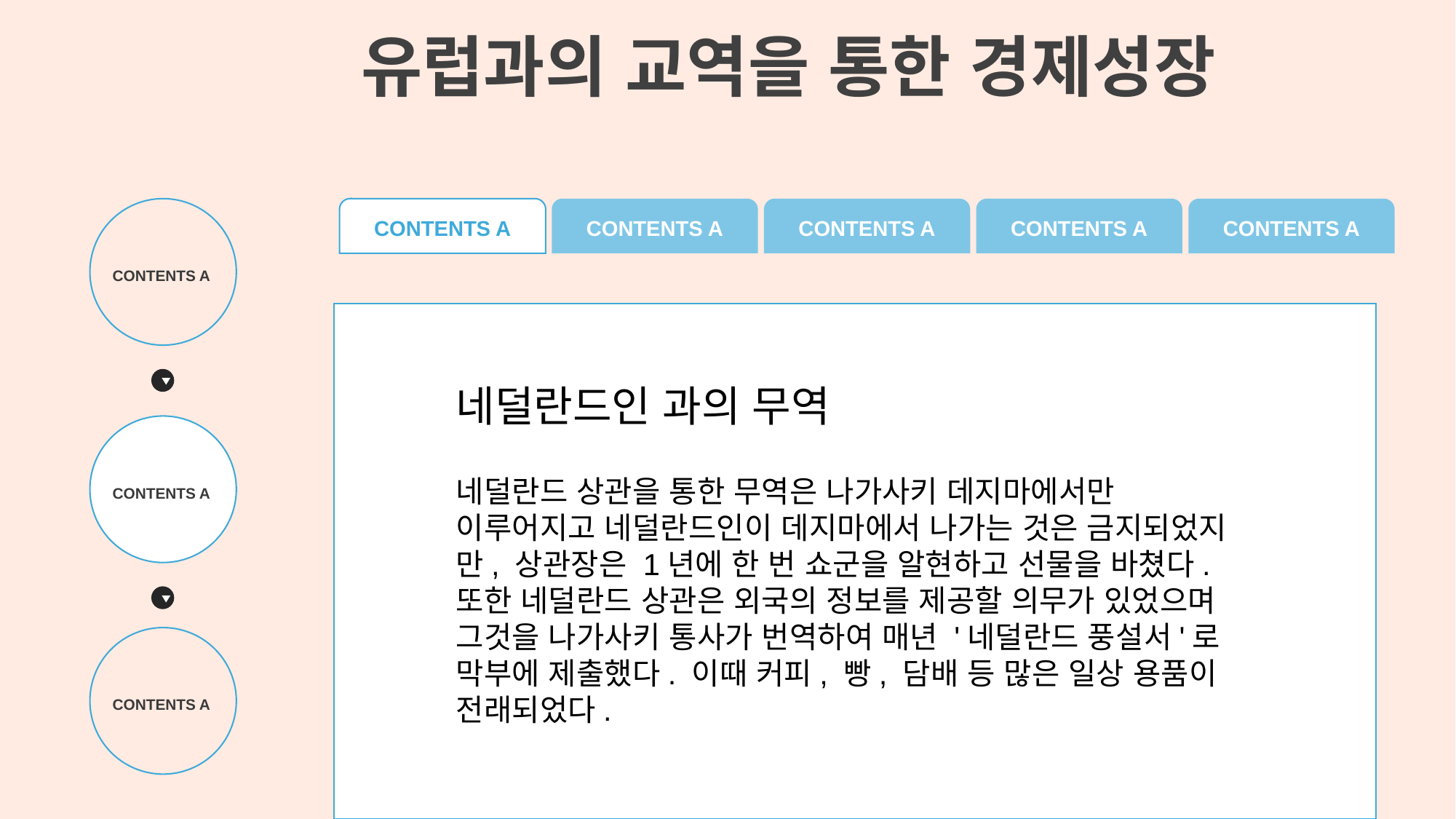

유럽과의 교역을 통한 경제성장

CONTENTS A
CONTENTS A
CONTENTS A
CONTENTS A
CONTENTS A

CONTENTS A

도쿠가와 이에야스가 산킨고타이제 를 통해서 다이묘(영주)들의 세력을 억제하고 국왕의 정치 참여를 금지하여 막부의 통제력을 강화한 다음 조선과의 우호관계를 회복하고 통신사를 파견하여 선진문물을 받아들였으며 임진왜란 중에를 통해서 다이묘(영주)들의 세력을 억제하고 국왕의 정치 참여를 금지하여 막부의 통제력을 강화한 다음 조선과의 우호관계를 회복하고 통신사를 파견하여 선진문물을 받아들였으며 임진왜란 중에도 도자기 서적등 많은 문화재와 학자 기술자들을 포로로 잡아간 것이 역시나 이 에도시기의 경제적 발전뿐아니라 근세문화 의 발달에도 큰 영향을 끼쳤다.
도쿠가와 이에야스가 산킨고타이제 를 통해서 다이묘(영주)들의 세력을 억제하고 국왕의 정치 참여를 금지하여 막부의 통제력을 강화한 다음 조선과의 우호관계를 회복하고 통신사를 파견하여 선진문물을 받아들였으며 임진왜란 중에도 도자기 서적등 많은 문화재와 학자 기술자들을 포로로 잡아간 것이 역시나 이 에도시기의 경제적 발전뿐아니라 근세문화 의 발달에도 큰 영향도쿠가와 이에야스가 산킨고타이제 를 통해서 다이묘(영주)들의 세력을 억제하고 국왕의 정치 참여를 금지하여 막부의 통제력을 강화한 다음 조선과의 우호관계를 회복하고 통신사를 파견하여 선진문물을 받아들였으며 임진왜란 중에도 도자기 서적등 많은 문화재와 학자 기술자들을 포로로 잡아간 것이 역시나 이 에도시기의 경제적 발전뿐아니라 근세문화 의 발달에도 큰 영향을 끼쳤다.
다이도쿠가와 이에야스가 산킨고타이제 를 통해서 다이묘(영주)들의 세력을 억제하고 국왕의 정치 참여를 금지하여 막부의 통제력을 강화한 다음 조선과의 우호관계를 회복하고 통신사를 파견하여 선진문물을 받아들였으며 임진왜란 중에도 도자기 서적등 많은 문화재와 학자 기술자들을 포로로 잡아간 것이 역시나 이 에도시기의 경제적 발전뿐묘(영주)들의 세력을 억제하고 국왕의 정치 참여를 금지하여 막부의 통제력을 강화한 다음 조선과의 우호관계를 회복하고 통신사를 파견하여 선진문물을 받아들였으며 임진왜란 중에도 도자기 서적등 많은 문화재와 학자 기술자들을 포로로 잡아간 것이 역시나 이 에도시기의 경제적 발전뿐아니라 근세문화 의 발달에도 큰 영향을 끼쳤다.

▶

네덜란드인 과의 무역

네덜란드 상관을 통한 무역은 나가사키 데지마에서만 이루어지고 네덜란드인이 데지마에서 나가는 것은 금지되었지만, 상관장은 1년에 한 번 쇼군을 알현하고 선물을 바쳤다. 또한 네덜란드 상관은 외국의 정보를 제공할 의무가 있었으며 그것을 나가사키 통사가 번역하여 매년 '네덜란드 풍설서'로 막부에 제출했다. 이때 커피, 빵, 담배 등 많은 일상 용품이 전래되었다.

CONTENTS A
▶

CONTENTS A